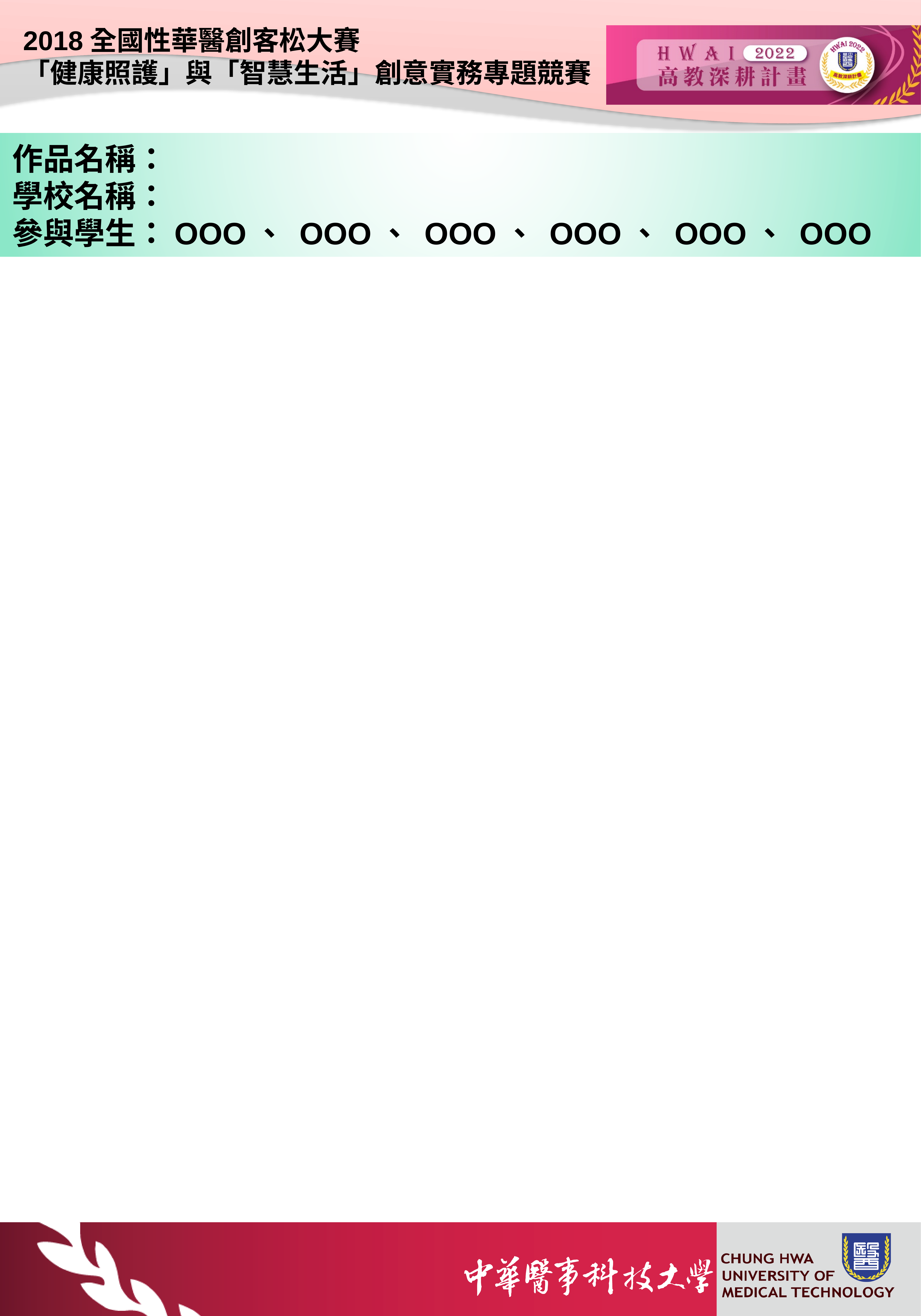

作品名稱：
學校名稱：
參與學生：OOO、 OOO、 OOO、 OOO、 OOO、 OOO
入圍重要需知：
通過初賽者，請於期限內「107.10.21（日）晚上12:00前」傳送檔案附件四~附件七及附件八海報檔案至E-mail：mystarsrose@gmail.com，將由承辦單位統一印製。

海報注意事項：
(1)規格以A0為限(84*120cm)，海報內容請勿揭露指導教授姓名。

(2)請以公版海報加以製作(附件八)，並將檔案儲存為PPT及PDF檔回寄。

(3)海報中照片檔建議至少100-300dpi大小，以免印出失真。